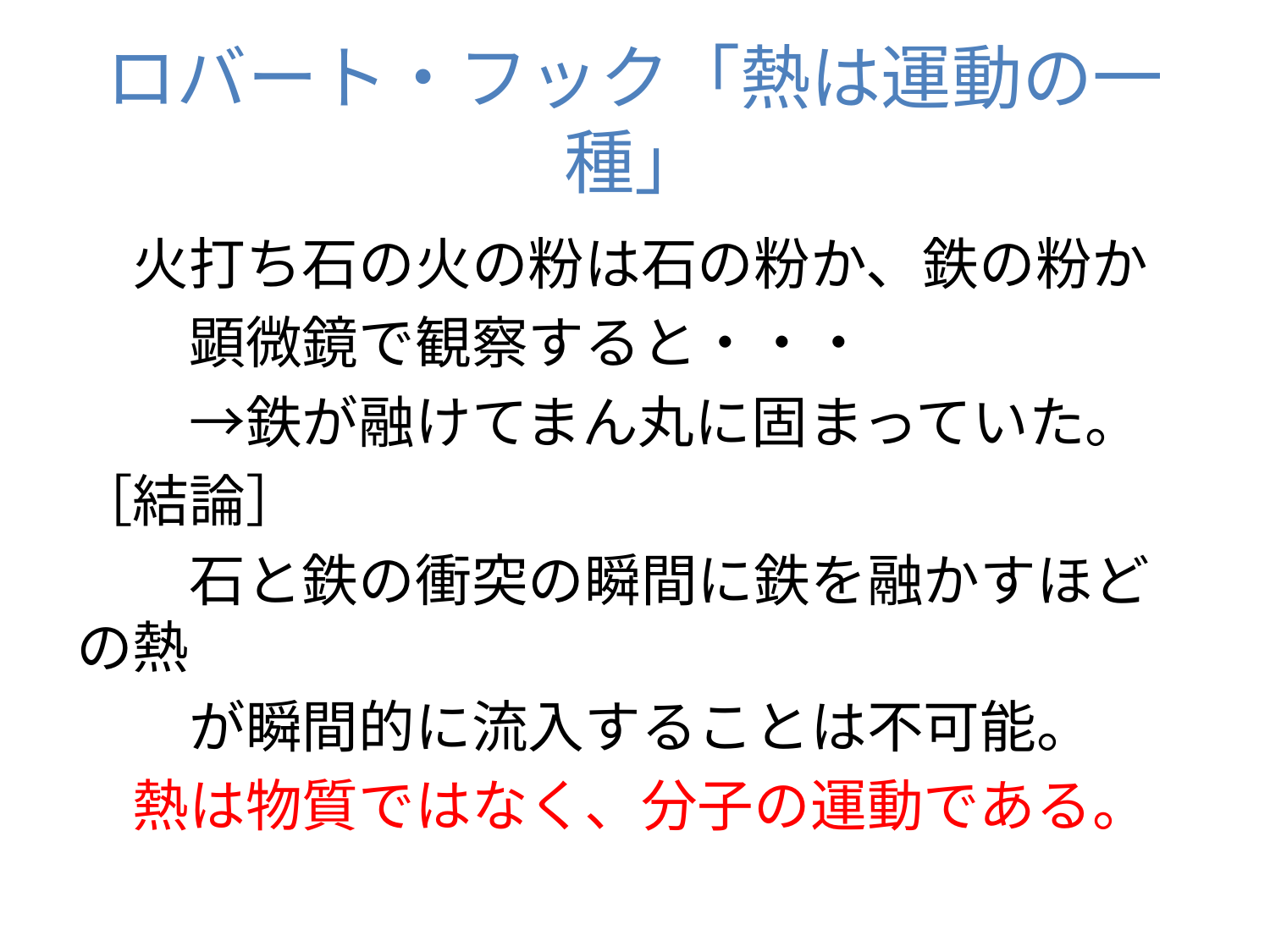

# ロバート・フック「熱は運動の一種」
　火打ち石の火の粉は石の粉か、鉄の粉か
　　顕微鏡で観察すると・・・
　　→鉄が融けてまん丸に固まっていた。
［結論］
　　石と鉄の衝突の瞬間に鉄を融かすほどの熱
　　が瞬間的に流入することは不可能。
　熱は物質ではなく、分子の運動である。